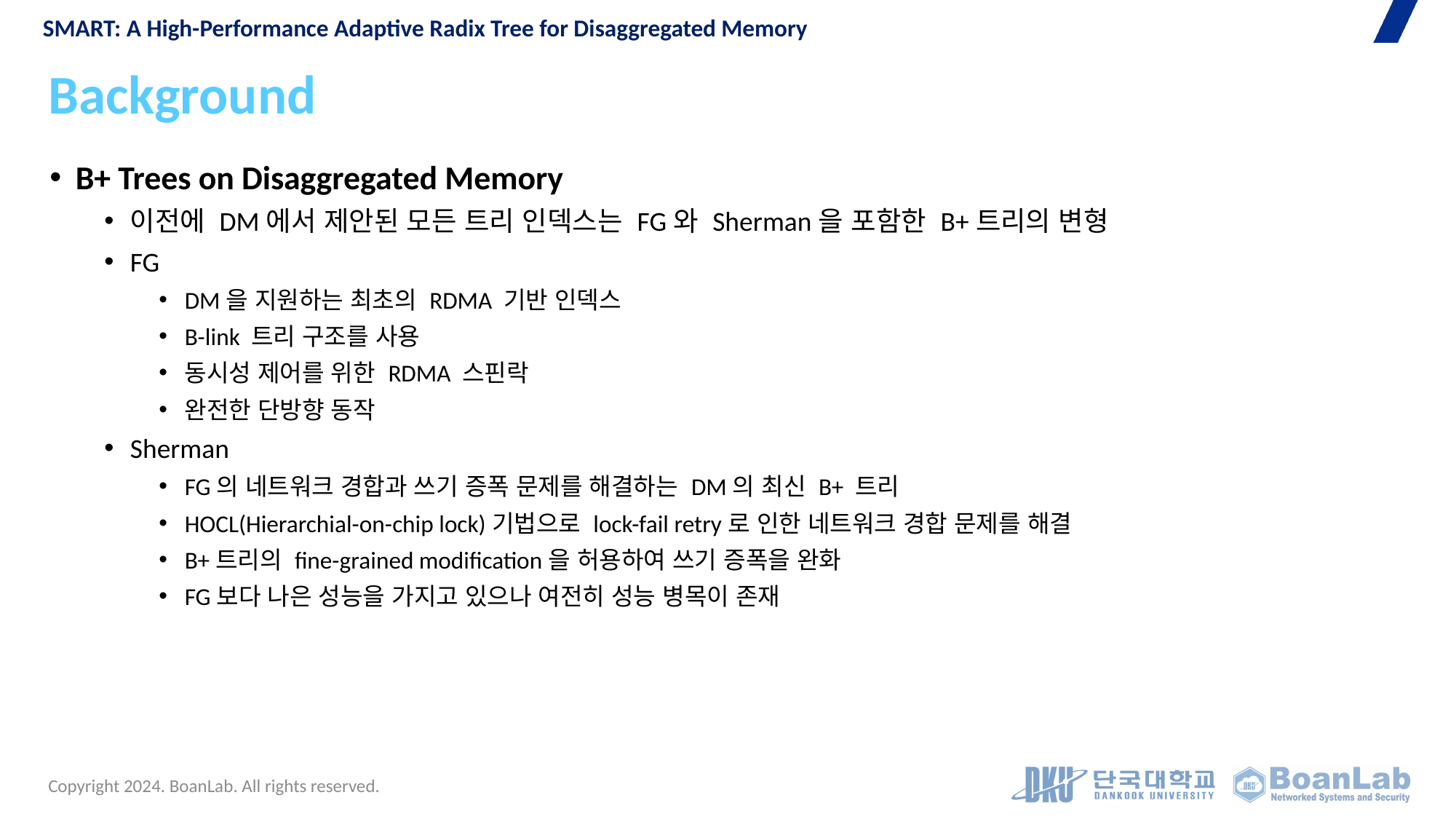

SMART: A High-Performance Adaptive Radix Tree for Disaggregated Memory
# Background
B+ Trees on Disaggregated Memory
이전에 DM에서 제안된 모든 트리 인덱스는 FG와 Sherman을 포함한 B+트리의 변형
FG
DM을 지원하는 최초의 RDMA 기반 인덱스
B-link 트리 구조를 사용
동시성 제어를 위한 RDMA 스핀락
완전한 단방향 동작
Sherman
FG의 네트워크 경합과 쓰기 증폭 문제를 해결하는 DM의 최신 B+ 트리
HOCL(Hierarchial-on-chip lock)기법으로 lock-fail retry로 인한 네트워크 경합 문제를 해결
B+트리의 fine-grained modification을 허용하여 쓰기 증폭을 완화
FG보다 나은 성능을 가지고 있으나 여전히 성능 병목이 존재

Copyright 2024. BoanLab. All rights reserved.